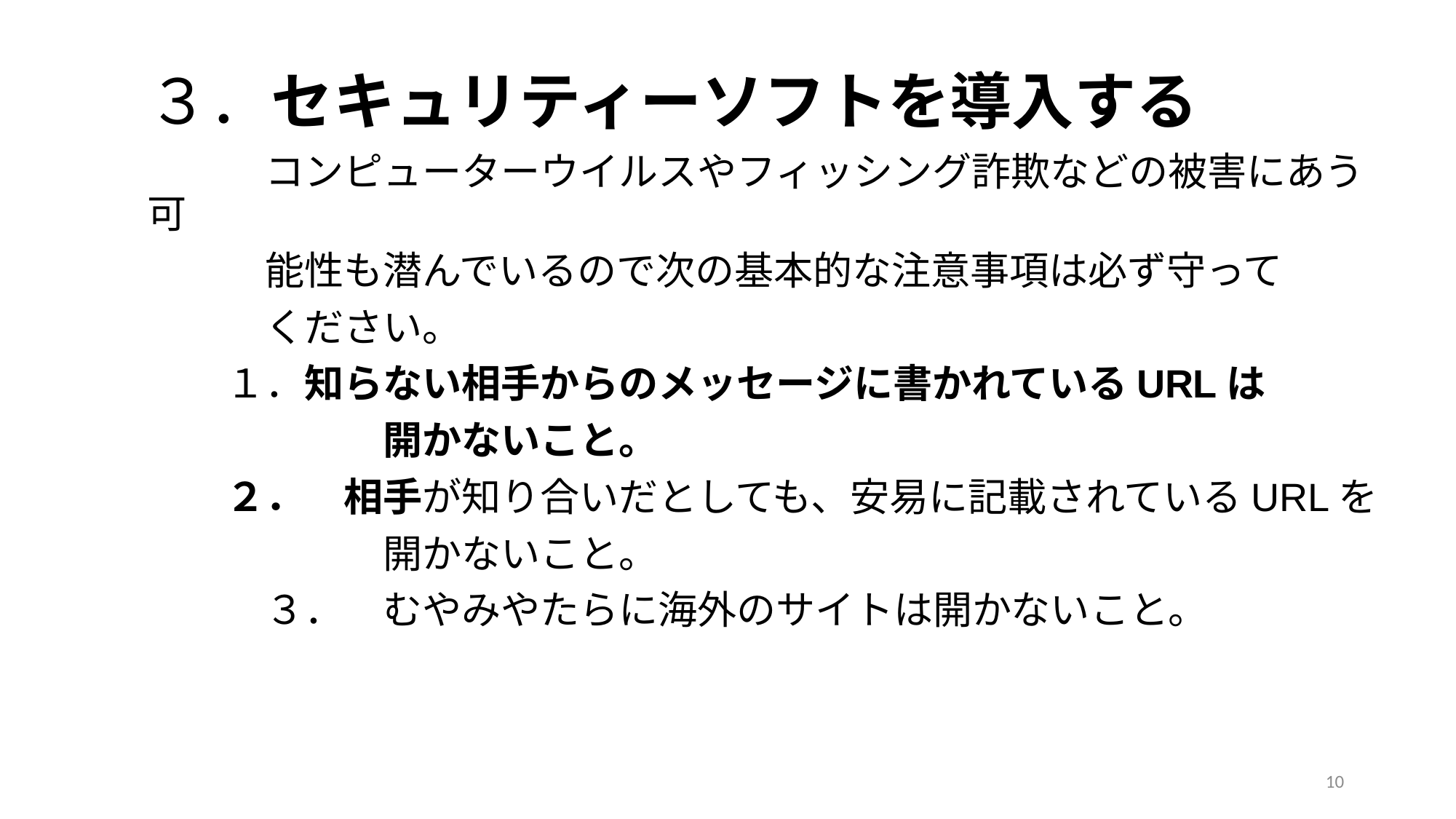

３．セキュリティーソフトを導入する
　　　コンピューターウイルスやフィッシング詐欺などの被害にあう可
　　　能性も潜んでいるので次の基本的な注意事項は必ず守って
　　　ください。
　　１．知らない相手からのメッセージに書かれているURLは
　　　　　　開かないこと。
　　２．　相手が知り合いだとしても、安易に記載されているURLを
　　　　　　開かないこと。
　　　３．　むやみやたらに海外のサイトは開かないこと。

10